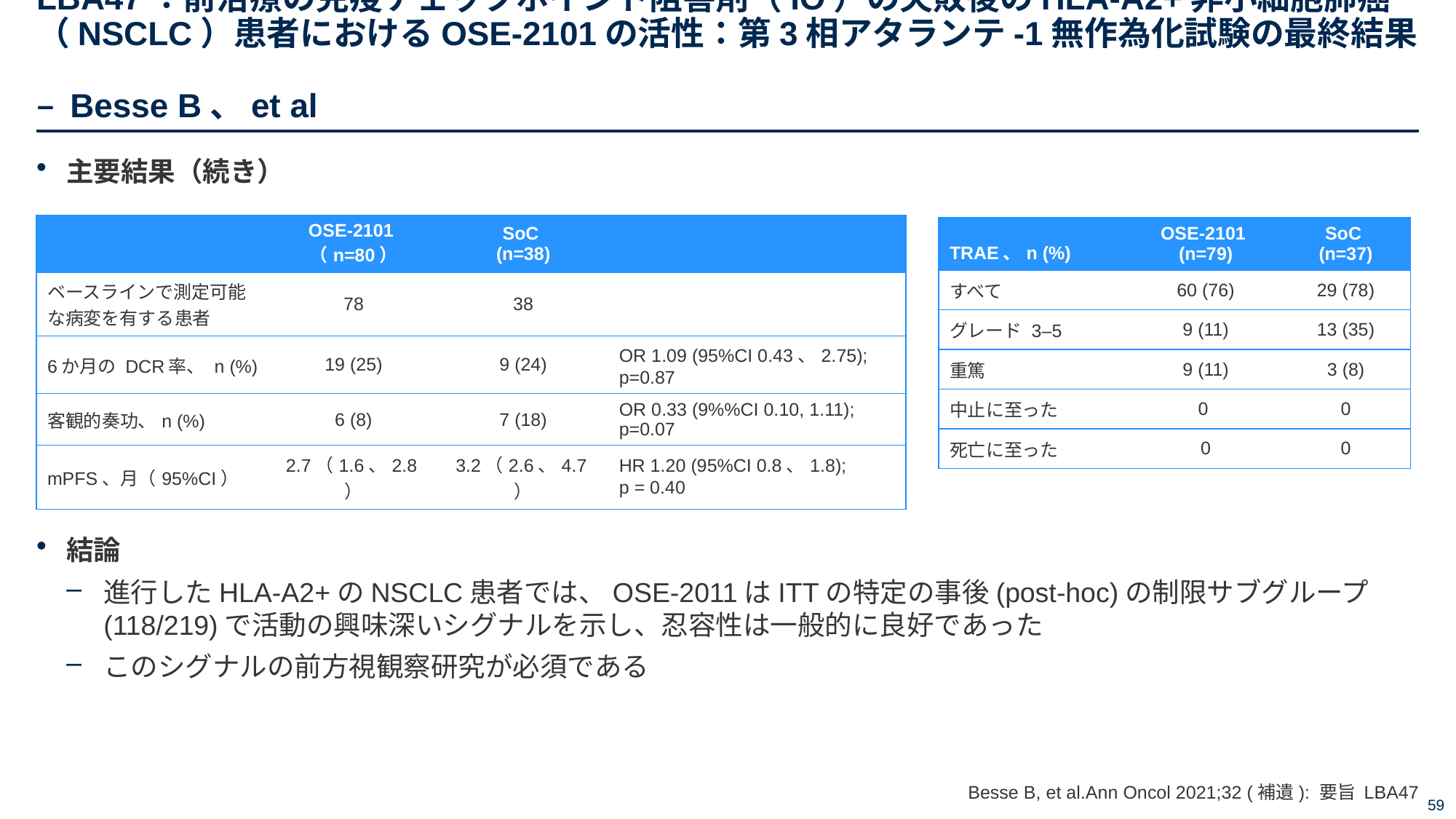

# LBA47：前治療の免疫チェックポイント阻害剤（IO）の失敗後のHLA-A2+非小細胞肺癌（NSCLC）患者におけるOSE-2101の活性：第3相アタランテ-1無作為化試験の最終結果 – Besse B、et al
主要結果（続き）
結論
進行したHLA-A2+のNSCLC患者では、OSE-2011はITTの特定の事後(post-hoc)の制限サブグループ(118/219)で活動の興味深いシグナルを示し、忍容性は一般的に良好であった
このシグナルの前方視観察研究が必須である
|  | OSE-2101 （n=80） | SoC (n=38) |  |
| --- | --- | --- | --- |
| ベースラインで測定可能な病変を有する患者 | 78 | 38 |  |
| 6か月の DCR率、 n (%) | 19 (25) | 9 (24) | OR 1.09 (95%CI 0.43、2.75); p=0.87 |
| 客観的奏功、n (%) | 6 (8) | 7 (18) | OR 0.33 (9%%CI 0.10, 1.11); p=0.07 |
| mPFS、月（95%CI） | 2.7（1.6、2.8） | 3.2（2.6、4.7） | HR 1.20 (95%CI 0.8、1.8); p = 0.40 |
| TRAE、n (%) | OSE-2101 (n=79) | SoC (n=37) |
| --- | --- | --- |
| すべて | 60 (76) | 29 (78) |
| グレード 3–5 | 9 (11) | 13 (35) |
| 重篤 | 9 (11) | 3 (8) |
| 中止に至った | 0 | 0 |
| 死亡に至った | 0 | 0 |
Besse B, et al.Ann Oncol 2021;32 (補遺): 要旨 LBA47